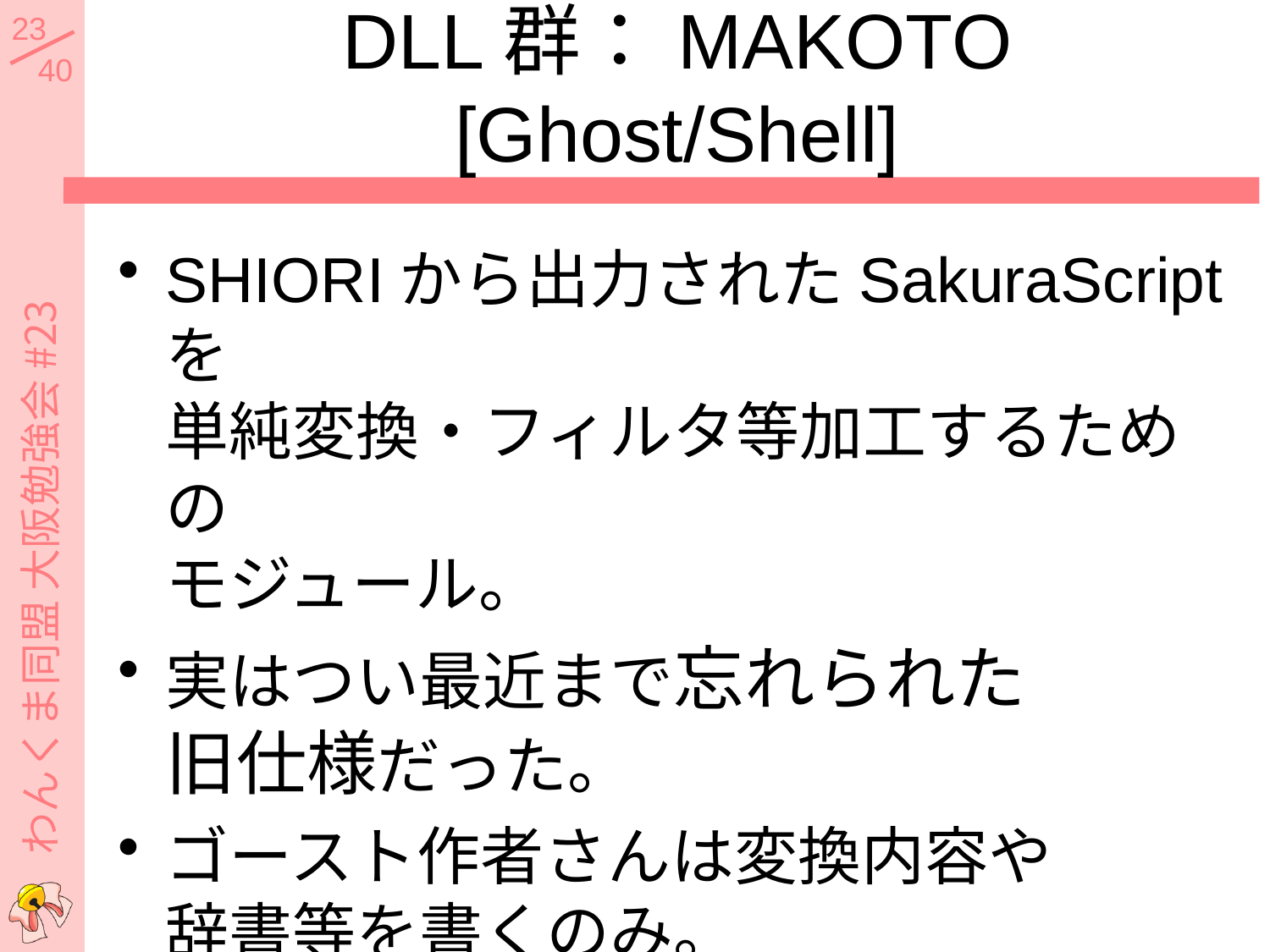

# DLL群：MAKOTO [Ghost/Shell]
SHIORIから出力されたSakuraScriptを
単純変換・フィルタ等加工するための
モジュール。
実はつい最近まで忘れられた
旧仕様だった。
ゴースト作者さんは変換内容や
辞書等を書くのみ。
シェル側にも入れられる。
わんくま同盟 大阪勉強会 #23